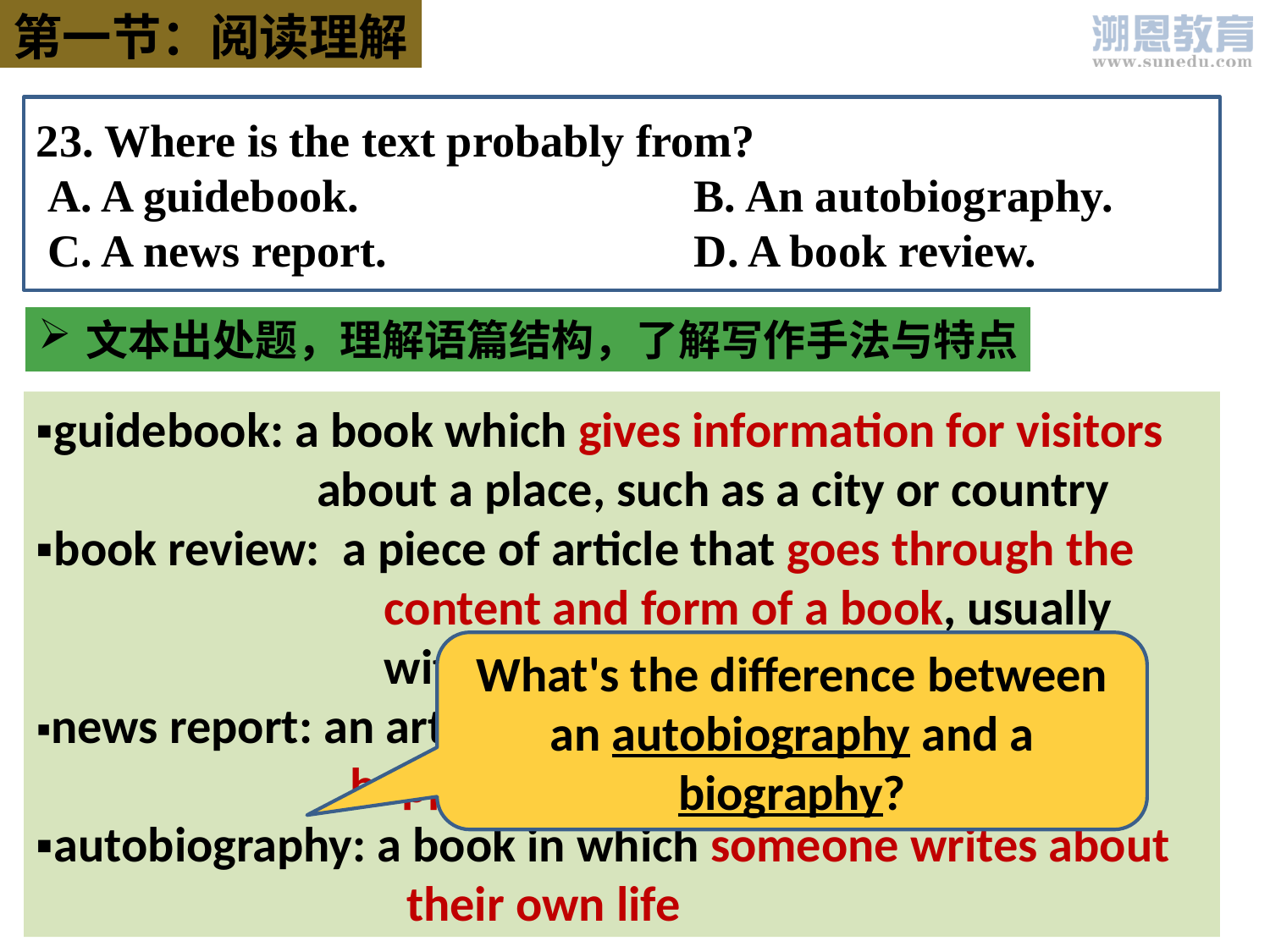

第一节：阅读理解
23. Where is the text probably from?
 A. A guidebook.      		  B. An autobiography.
 C. A news report.			  D. A book review.
文本出处题，理解语篇结构，了解写作手法与特点
▪guidebook: a book which gives information for visitors
                         about a place, such as a city or country
▪book review:  a piece of article that goes through the
                               content and form of a book, usually
                               with the author's own opinions.
▪news report: an article that tells something that has
                            happened recently (B篇)
▪autobiography: a book in which someone writes about
                                 their own life
What's the difference between an autobiography and a biography?